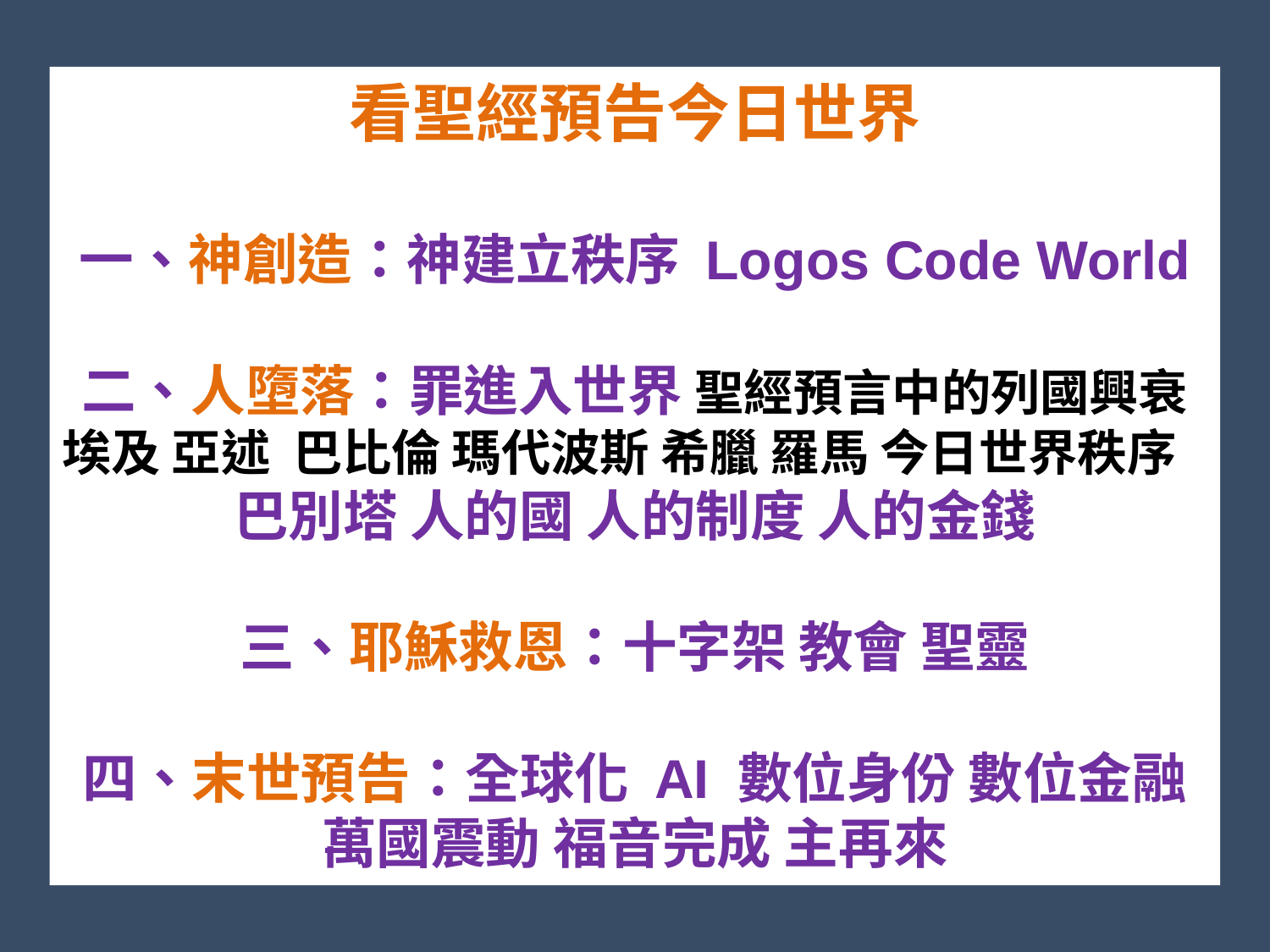

看聖經預告今日世界

一、神創造：神建立秩序 Logos Code World

二、人墮落：罪進入世界 聖經預言中的列國興衰
埃及 亞述  巴比倫 瑪代波斯 希臘 羅馬 今日世界秩序
巴別塔 人的國 人的制度 人的金錢

三、耶穌救恩：十字架 教會 聖靈

四、末世預告：全球化 AI 數位身份 數位金融
萬國震動 福音完成 主再來